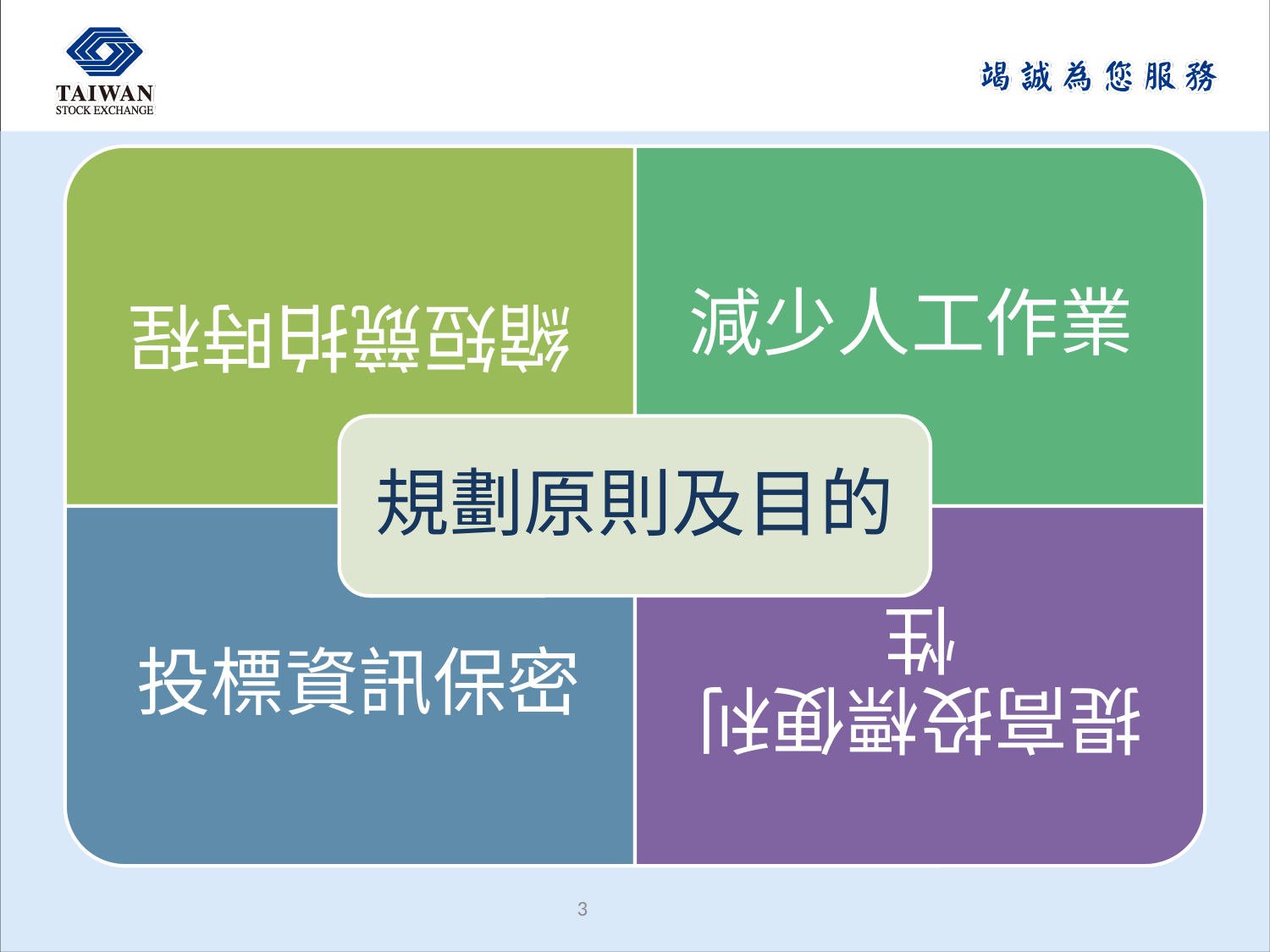

縮短競拍時程
減少人工作業
投標資訊保密
提高投標便利性
規劃原則及目的
3